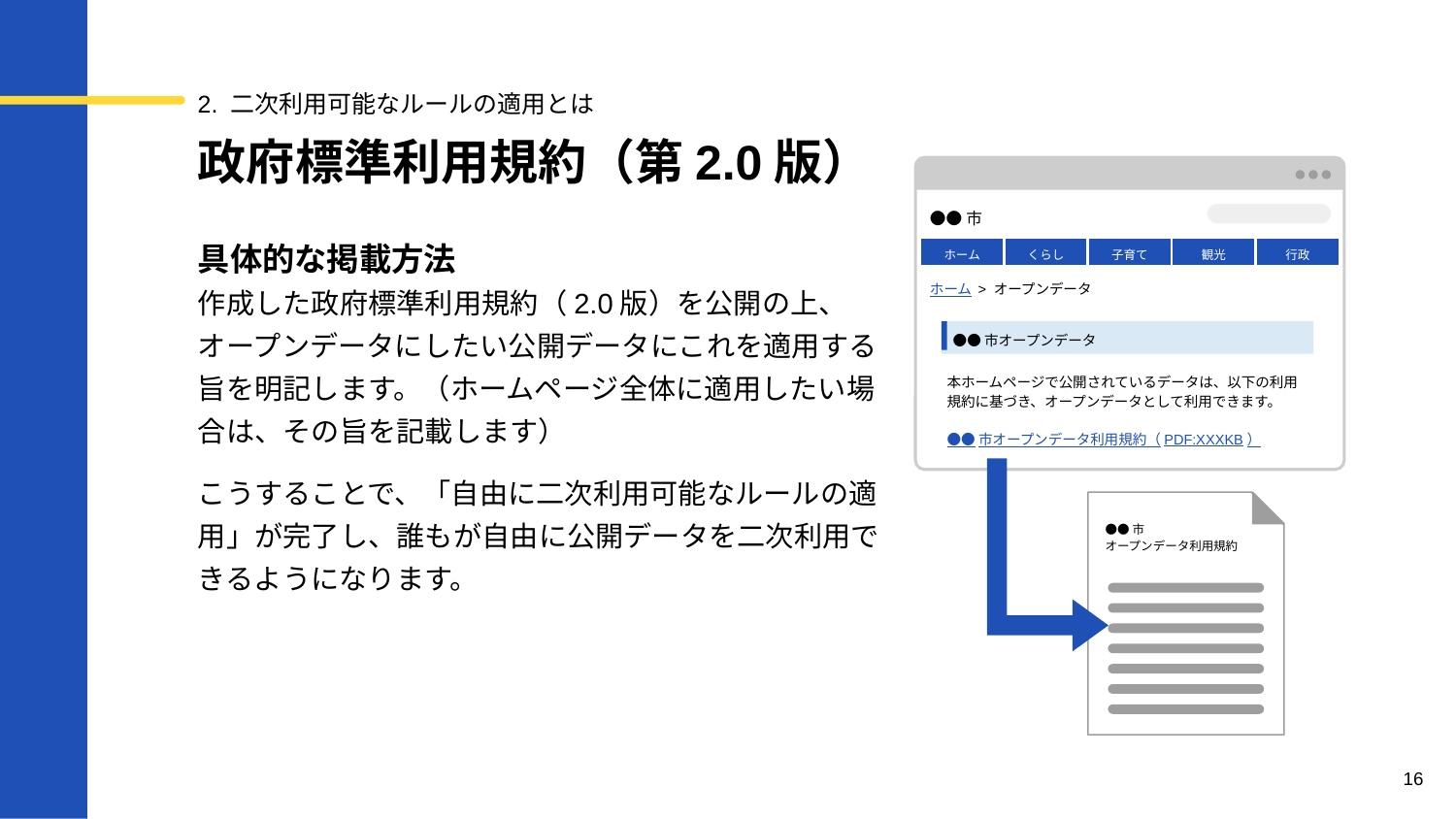

2. 二次利用可能なルールの適用とは
# 政府標準利用規約（第2.0版）

●●市

具体的な掲載方法
作成した政府標準利用規約（2.0版）を公開の上、オープンデータにしたい公開データにこれを適用する旨を明記します。（ホームページ全体に適用したい場合は、その旨を記載します）
こうすることで、「自由に二次利用可能なルールの適用」が完了し、誰もが自由に公開データを二次利用できるようになります。
| ホーム | くらし | 子育て | 観光 | 行政 |
| --- | --- | --- | --- | --- |
ホーム > オープンデータ
●●市オープンデータ

本ホームページで公開されているデータは、以下の利用規約に基づき、オープンデータとして利用できます。
●●市オープンデータ利用規約（PDF:XXXKB）

●●市
オープンデータ利用規約

16